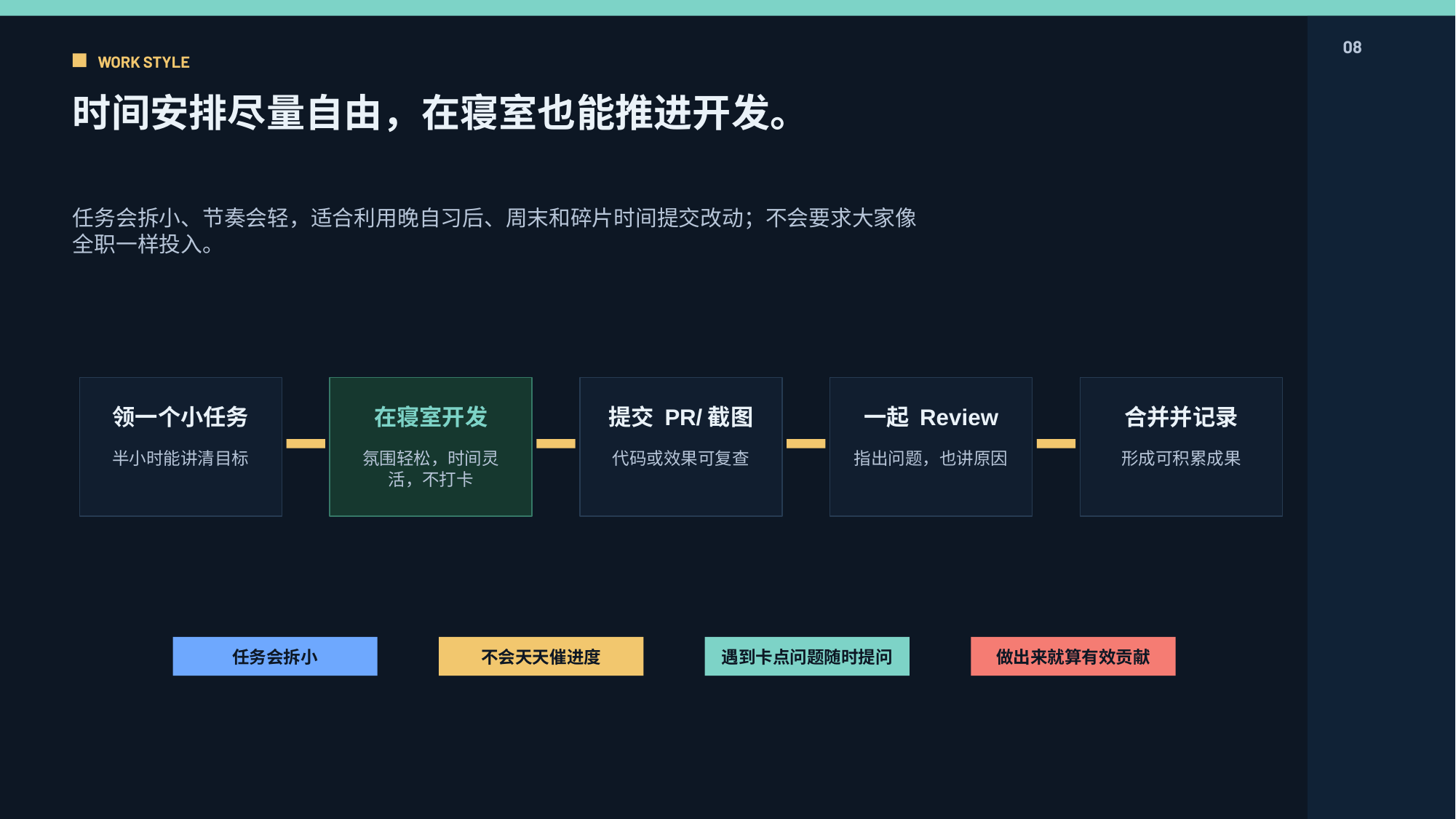

08
WORK STYLE

时间安排尽量自由，在寝室也能推进开发。
任务会拆小、节奏会轻，适合利用晚自习后、周末和碎片时间提交改动；不会要求大家像全职一样投入。

领一个小任务
在寝室开发
提交 PR/截图
一起 Review
合并并记录

半小时能讲清目标
氛围轻松，时间灵活，不打卡
代码或效果可复查
指出问题，也讲原因
形成可积累成果

任务会拆小
不会天天催进度
遇到卡点问题随时提问
做出来就算有效贡献